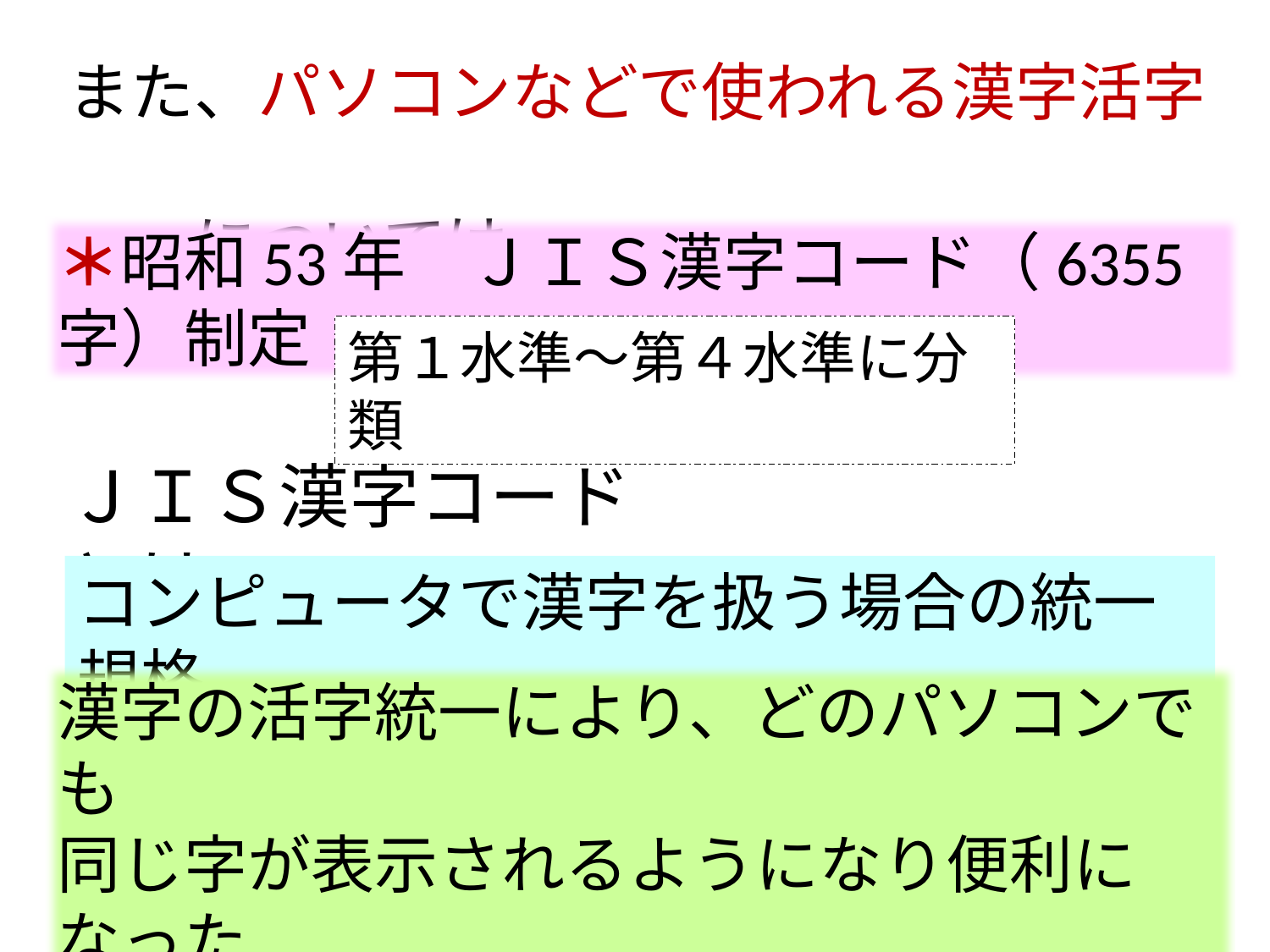

また、パソコンなどで使われる漢字活字
　　　　　　　　　　　　　　　　　　　　については
＊昭和53年　ＪＩＳ漢字コード（6355字）制定
第１水準～第４水準に分類
ＪＩＳ漢字コードとは
コンピュータで漢字を扱う場合の統一規格
漢字の活字統一により、どのパソコンでも
同じ字が表示されるようになり便利になった